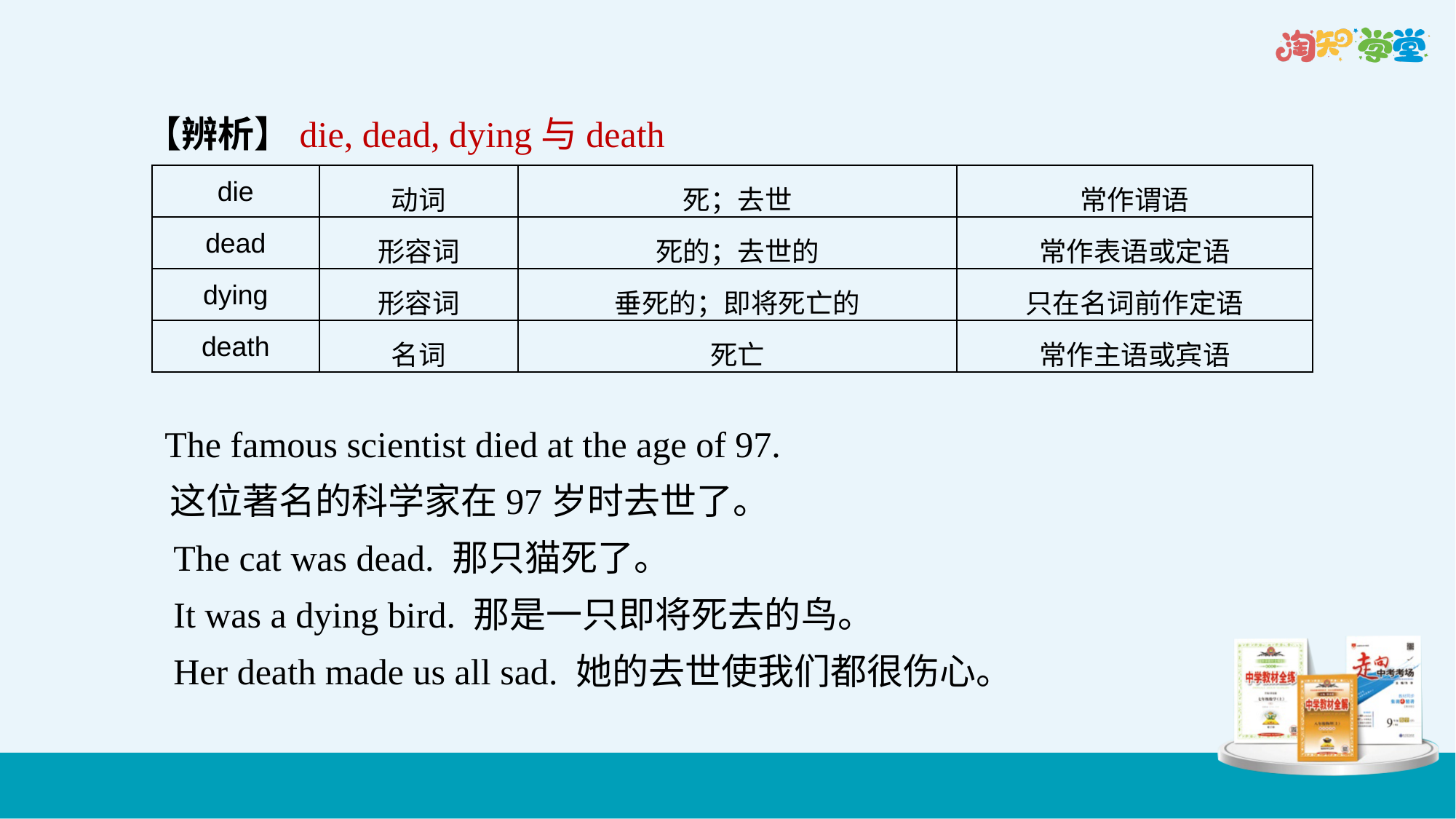

【辨析】die, dead, dying与death

    The famous scientist died at the age of 97.
    这位著名的科学家在97岁时去世了。
　The cat was dead. 那只猫死了。
　It was a dying bird. 那是一只即将死去的鸟。
　Her death made us all sad. 她的去世使我们都很伤心。
| die | 动词 | 死；去世 | 常作谓语 |
| --- | --- | --- | --- |
| dead | 形容词 | 死的；去世的 | 常作表语或定语 |
| dying | 形容词 | 垂死的；即将死亡的 | 只在名词前作定语 |
| death | 名词 | 死亡 | 常作主语或宾语 |